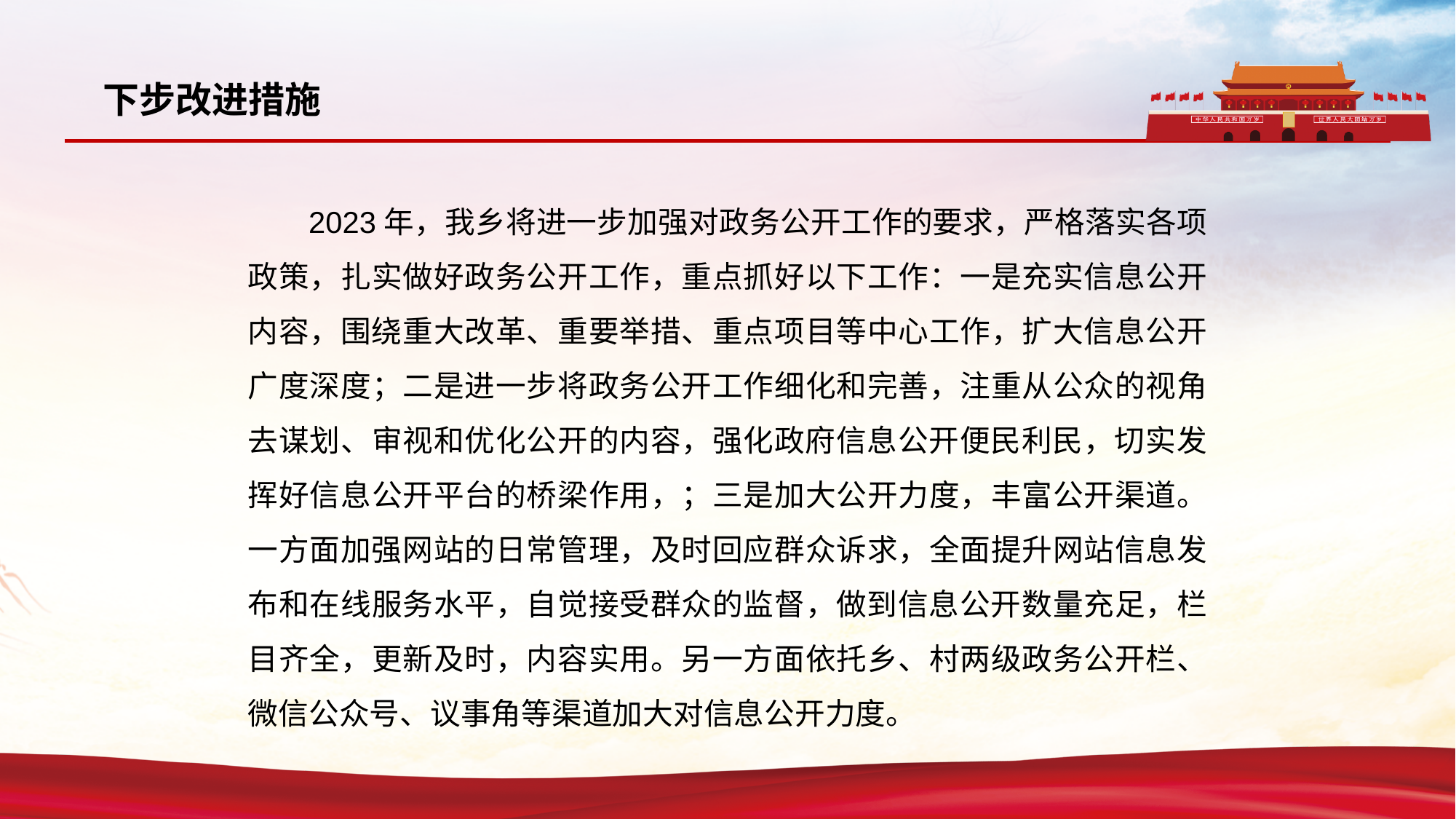

下步改进措施
2023年，我乡将进一步加强对政务公开工作的要求，严格落实各项政策，扎实做好政务公开工作，重点抓好以下工作：一是充实信息公开内容，围绕重大改革、重要举措、重点项目等中心工作，扩大信息公开广度深度；二是进一步将政务公开工作细化和完善，注重从公众的视角去谋划、审视和优化公开的内容，强化政府信息公开便民利民，切实发挥好信息公开平台的桥梁作用，；三是加大公开力度，丰富公开渠道。一方面加强网站的日常管理，及时回应群众诉求，全面提升网站信息发布和在线服务水平，自觉接受群众的监督，做到信息公开数量充足，栏目齐全，更新及时，内容实用。另一方面依托乡、村两级政务公开栏、微信公众号、议事角等渠道加大对信息公开力度。